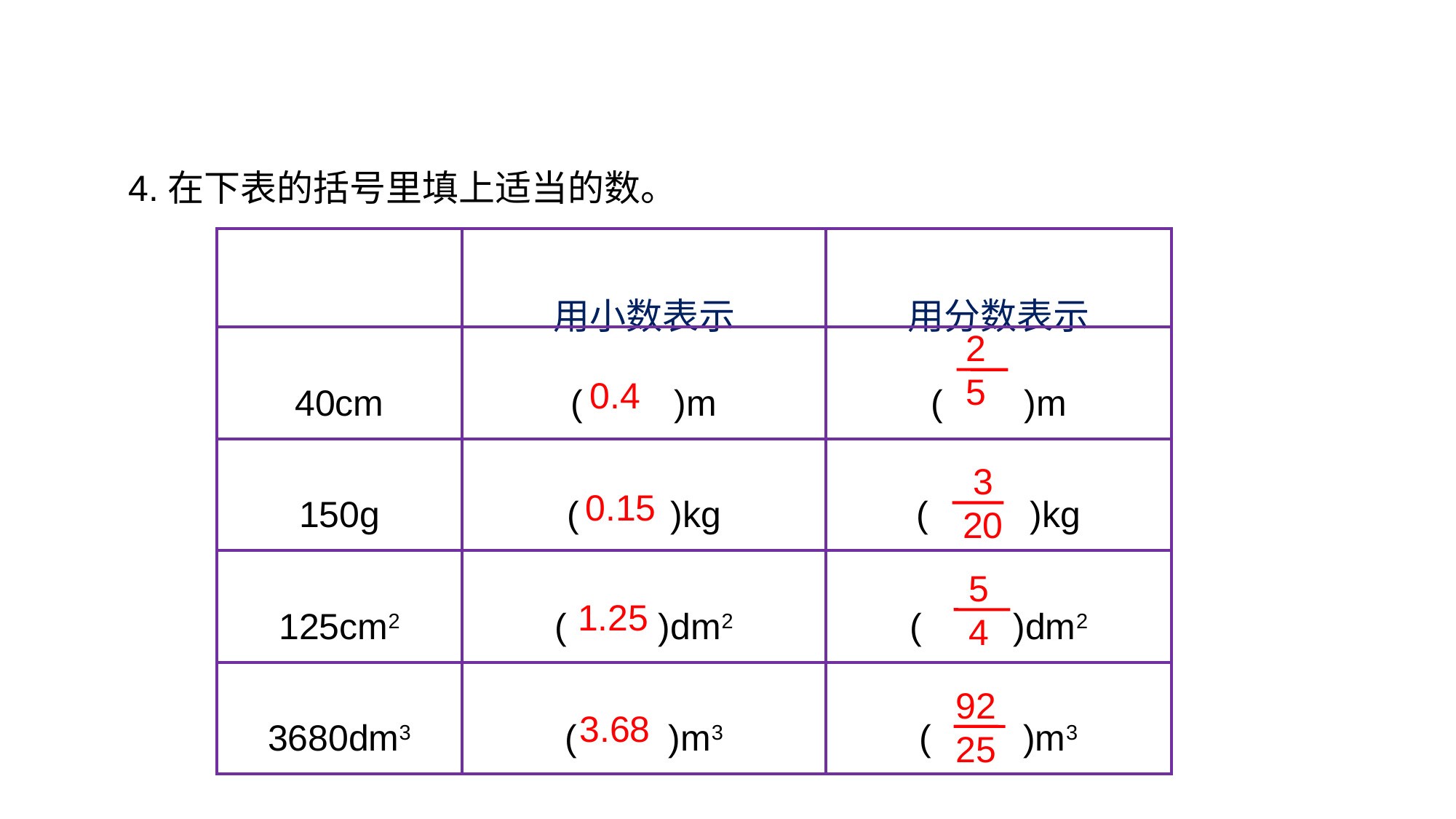

4.在下表的括号里填上适当的数。
|  | 用小数表示 | 用分数表示 |
| --- | --- | --- |
| 40cm | ( )m | ( )m |
| 150g | ( )kg | ( )kg |
| 125cm2 | ( )dm2 | ( )dm2 |
| 3680dm3 | ( )m3 | ( )m3 |
 2
 5

 0.4
 0.15
  3
 20

 1.25
 5
 4

 3.68
 92
 25